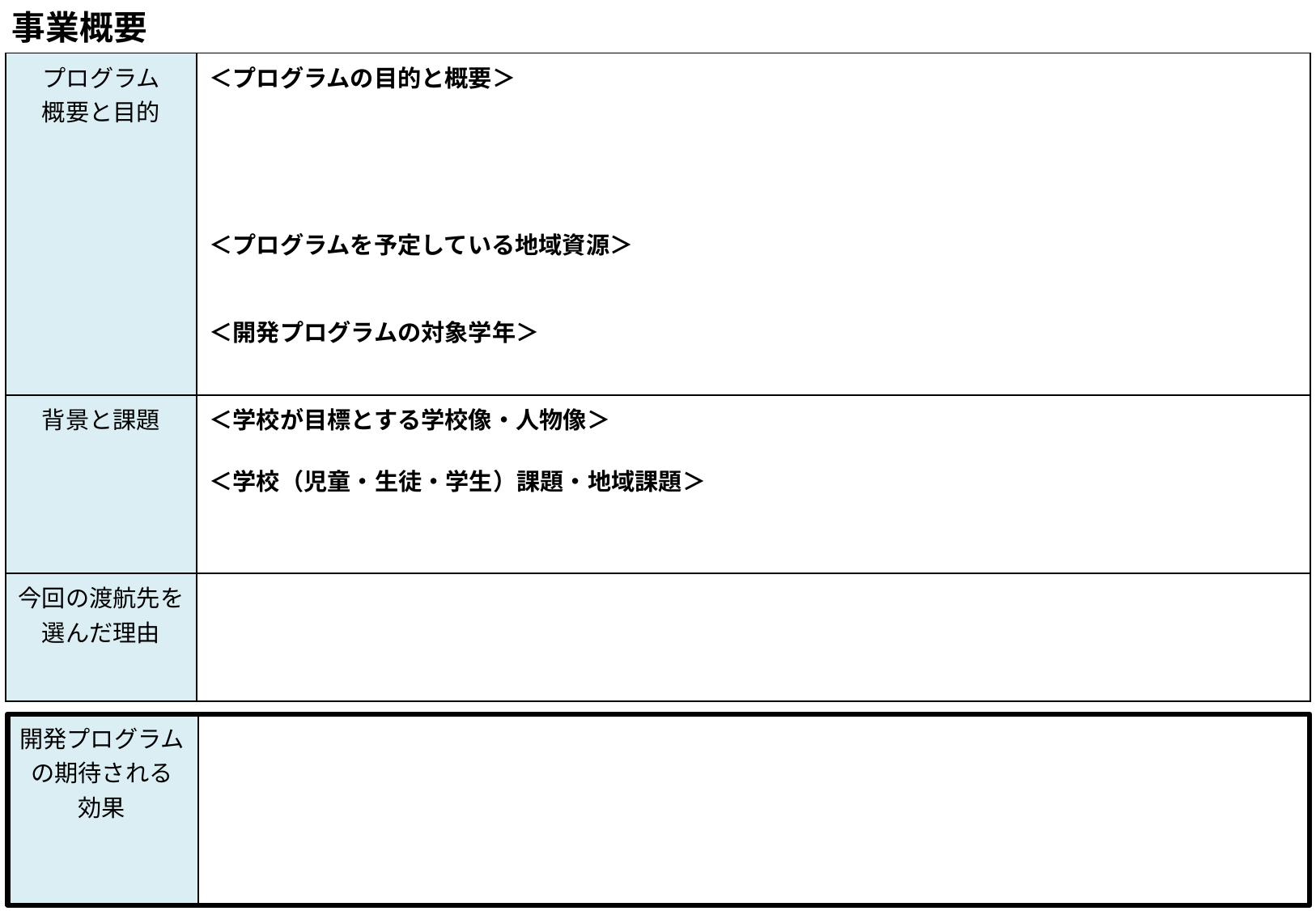

事業概要
| プログラム 概要と目的 | ＜プログラムの目的と概要＞ ＜プログラムを予定している地域資源＞ ＜開発プログラムの対象学年＞ |
| --- | --- |
| 背景と課題 | ＜学校が目標とする学校像・人物像＞ ＜学校（児童・生徒・学生）課題・地域課題＞ |
| 今回の渡航先を 選んだ理由 |  |
・本文のフォトサイズは【10.5ポイント以上】を厳守してください。
・提出するファイルの容量は10MB以内としてください。
| 開発プログラムの期待される 効果 |  |
| --- | --- |